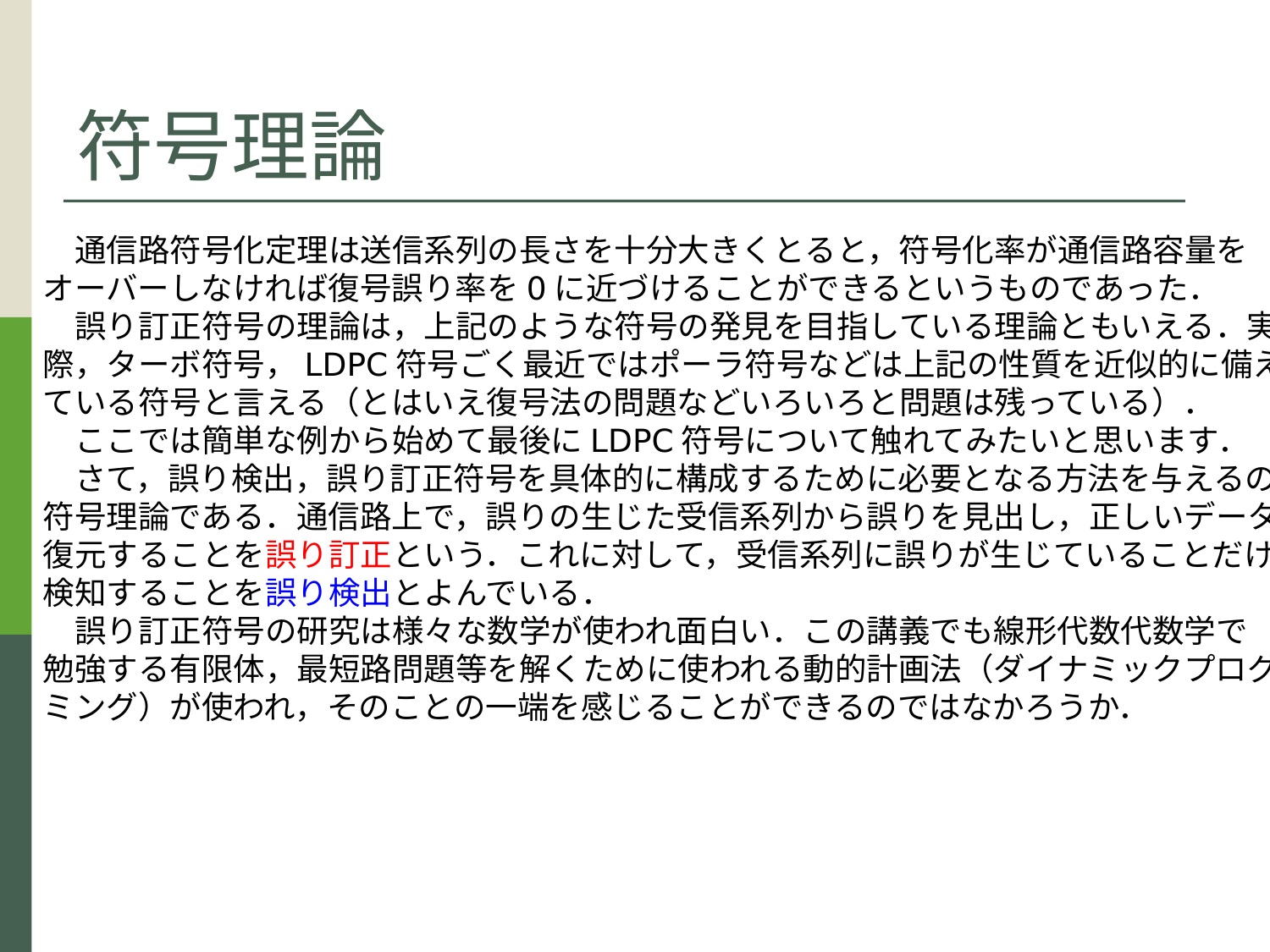

# 符号理論
　通信路符号化定理は送信系列の長さを十分大きくとると，符号化率が通信路容量を
オーバーしなければ復号誤り率を0に近づけることができるというものであった．
　誤り訂正符号の理論は，上記のような符号の発見を目指している理論ともいえる．実
際，ターボ符号，LDPC符号ごく最近ではポーラ符号などは上記の性質を近似的に備え
ている符号と言える（とはいえ復号法の問題などいろいろと問題は残っている）．
　ここでは簡単な例から始めて最後にLDPC符号について触れてみたいと思います．
　さて，誤り検出，誤り訂正符号を具体的に構成するために必要となる方法を与えるのが
符号理論である．通信路上で，誤りの生じた受信系列から誤りを見出し，正しいデータを
復元することを誤り訂正という．これに対して，受信系列に誤りが生じていることだけを
検知することを誤り検出とよんでいる．
　誤り訂正符号の研究は様々な数学が使われ面白い．この講義でも線形代数代数学で
勉強する有限体，最短路問題等を解くために使われる動的計画法（ダイナミックプログラ
ミング）が使われ，そのことの一端を感じることができるのではなかろうか．